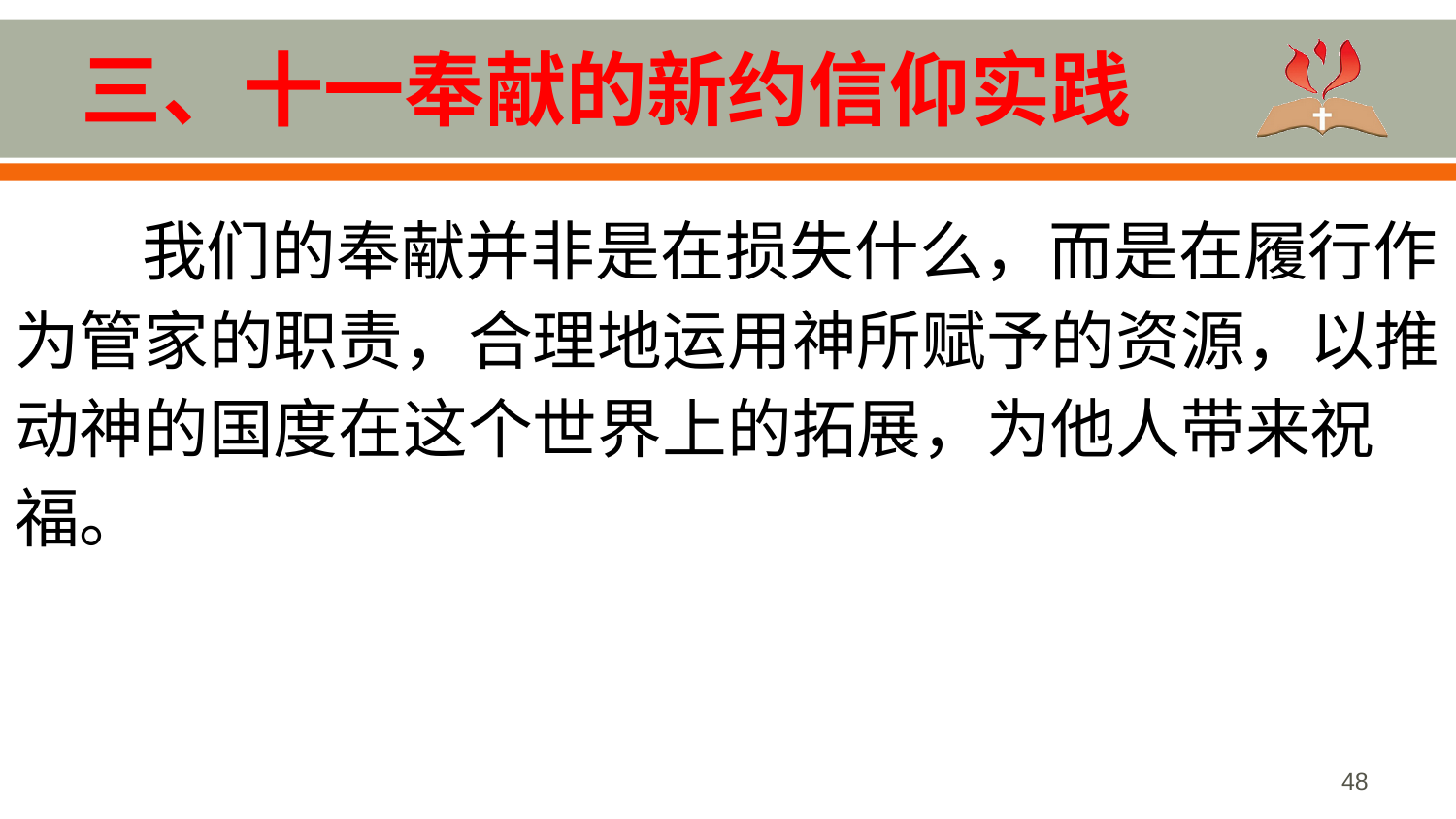

# 三、十一奉献的新约信仰实践
我们的奉献并非是在损失什么，而是在履行作为管家的职责，合理地运用神所赋予的资源，以推动神的国度在这个世界上的拓展，为他人带来祝福。

48